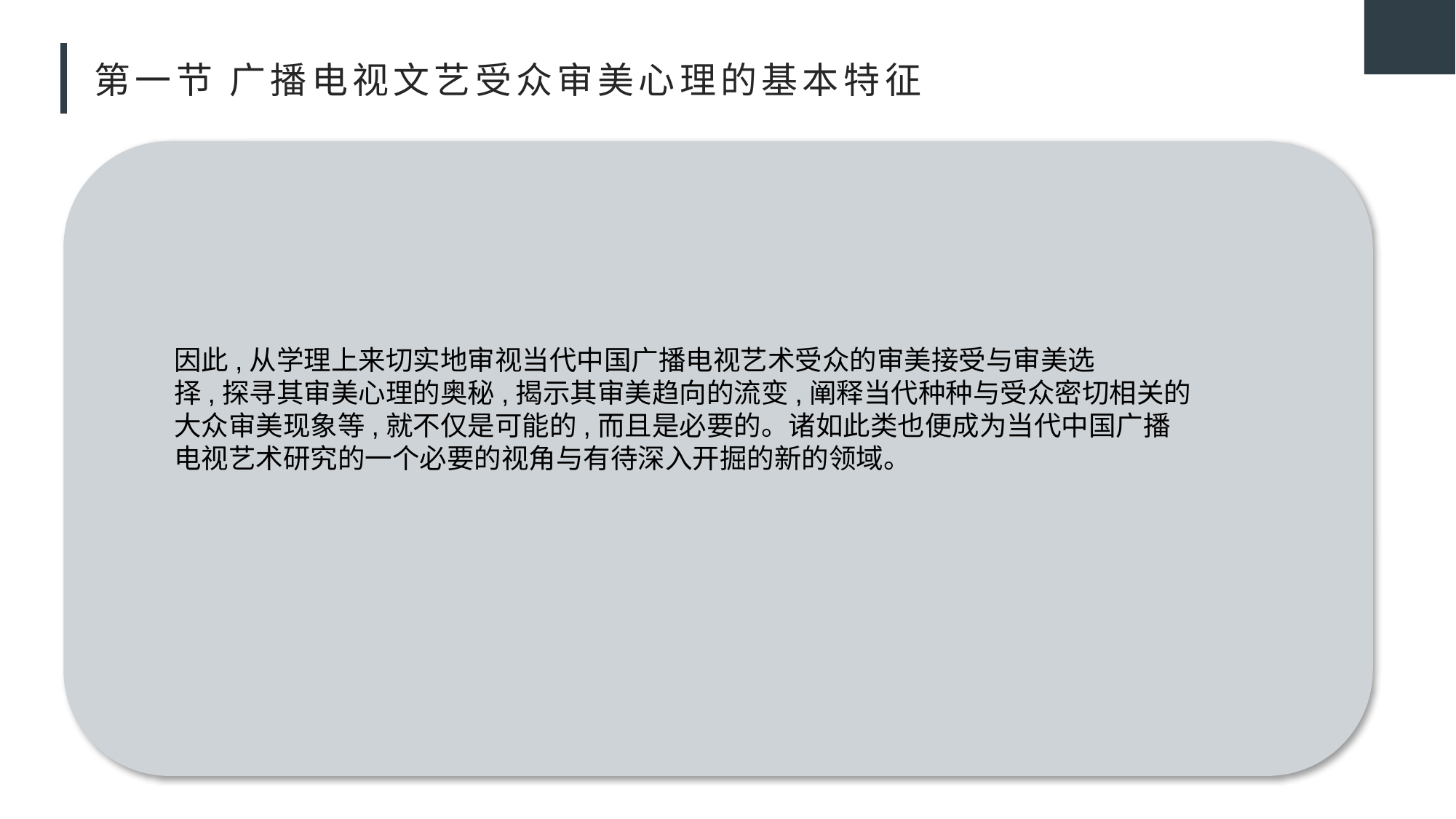

# 第一节 广播电视文艺受众审美心理的基本特征

因此,从学理上来切实地审视当代中国广播电视艺术受众的审美接受与审美选
择,探寻其审美心理的奥秘,揭示其审美趋向的流变,阐释当代种种与受众密切相关的
大众审美现象等,就不仅是可能的,而且是必要的。诸如此类也便成为当代中国广播
电视艺术研究的一个必要的视角与有待深入开掘的新的领域。